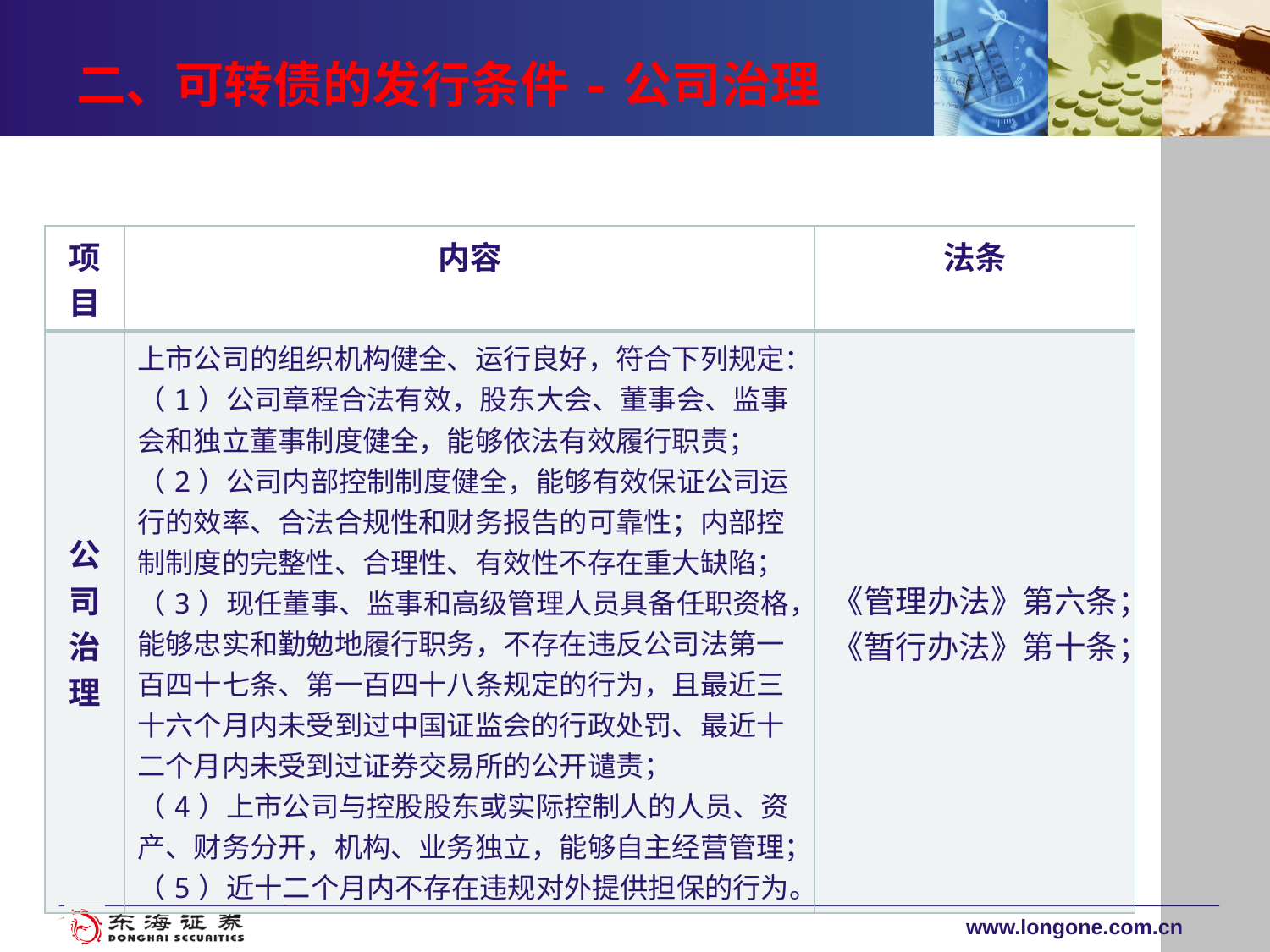

# 二、可转债的发行条件-公司治理

| 项目 | 内容 | 法条 |
| --- | --- | --- |
| 公司治理 | 上市公司的组织机构健全、运行良好，符合下列规定： （1）公司章程合法有效，股东大会、董事会、监事会和独立董事制度健全，能够依法有效履行职责； （2）公司内部控制制度健全，能够有效保证公司运行的效率、合法合规性和财务报告的可靠性；内部控制制度的完整性、合理性、有效性不存在重大缺陷； （3）现任董事、监事和高级管理人员具备任职资格，能够忠实和勤勉地履行职务，不存在违反公司法第一百四十七条、第一百四十八条规定的行为，且最近三十六个月内未受到过中国证监会的行政处罚、最近十二个月内未受到过证券交易所的公开谴责； （4）上市公司与控股股东或实际控制人的人员、资产、财务分开，机构、业务独立，能够自主经营管理； （5）近十二个月内不存在违规对外提供担保的行为。 | 《管理办法》第六条；《暂行办法》第十条； |
www.longone.com.cn